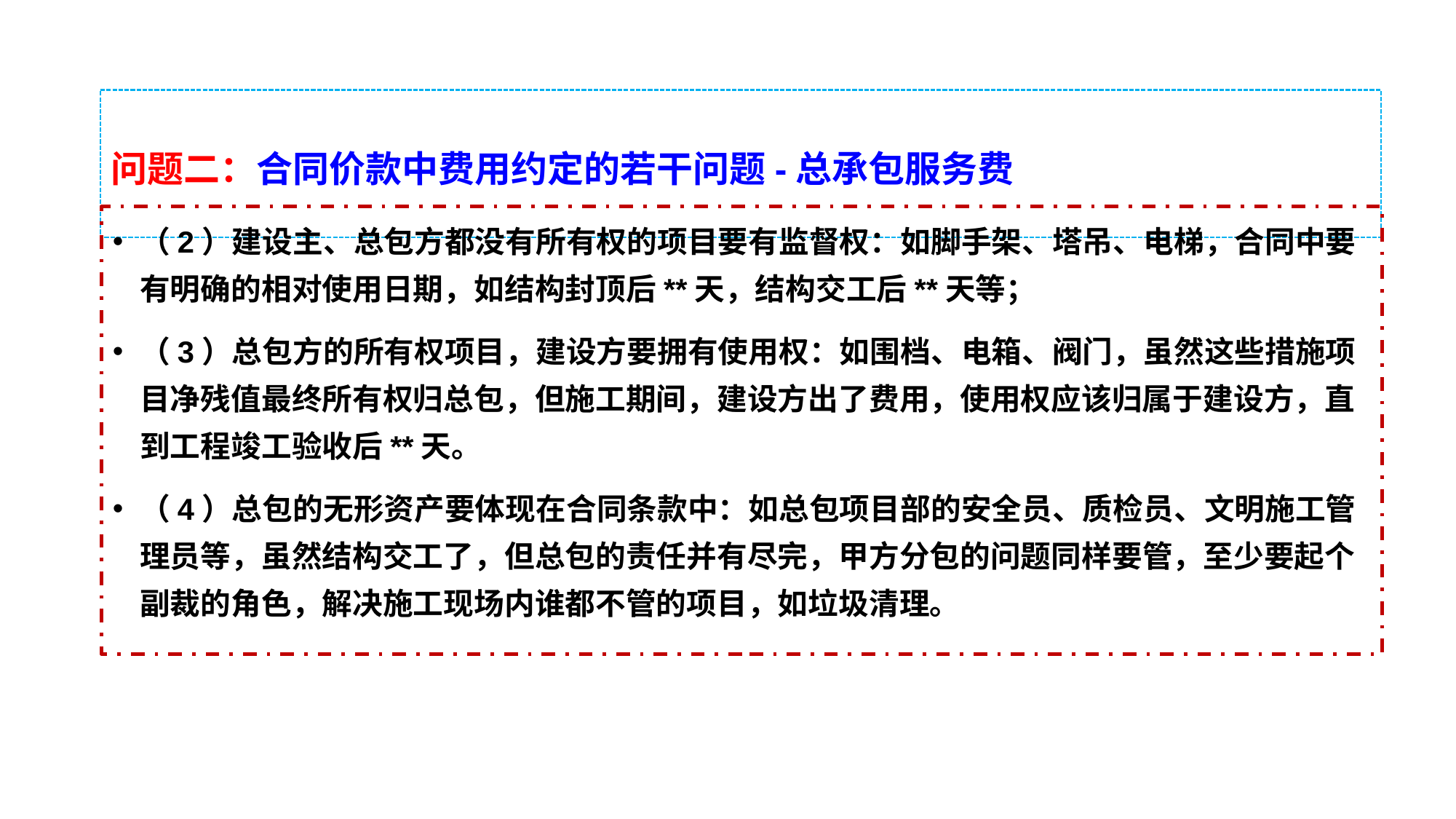

# 问题二：合同价款中费用约定的若干问题-总承包服务费
（2）建设主、总包方都没有所有权的项目要有监督权：如脚手架、塔吊、电梯，合同中要有明确的相对使用日期，如结构封顶后**天，结构交工后**天等；
（3）总包方的所有权项目，建设方要拥有使用权：如围档、电箱、阀门，虽然这些措施项目净残值最终所有权归总包，但施工期间，建设方出了费用，使用权应该归属于建设方，直到工程竣工验收后**天。
（4）总包的无形资产要体现在合同条款中：如总包项目部的安全员、质检员、文明施工管理员等，虽然结构交工了，但总包的责任并有尽完，甲方分包的问题同样要管，至少要起个副裁的角色，解决施工现场内谁都不管的项目，如垃圾清理。